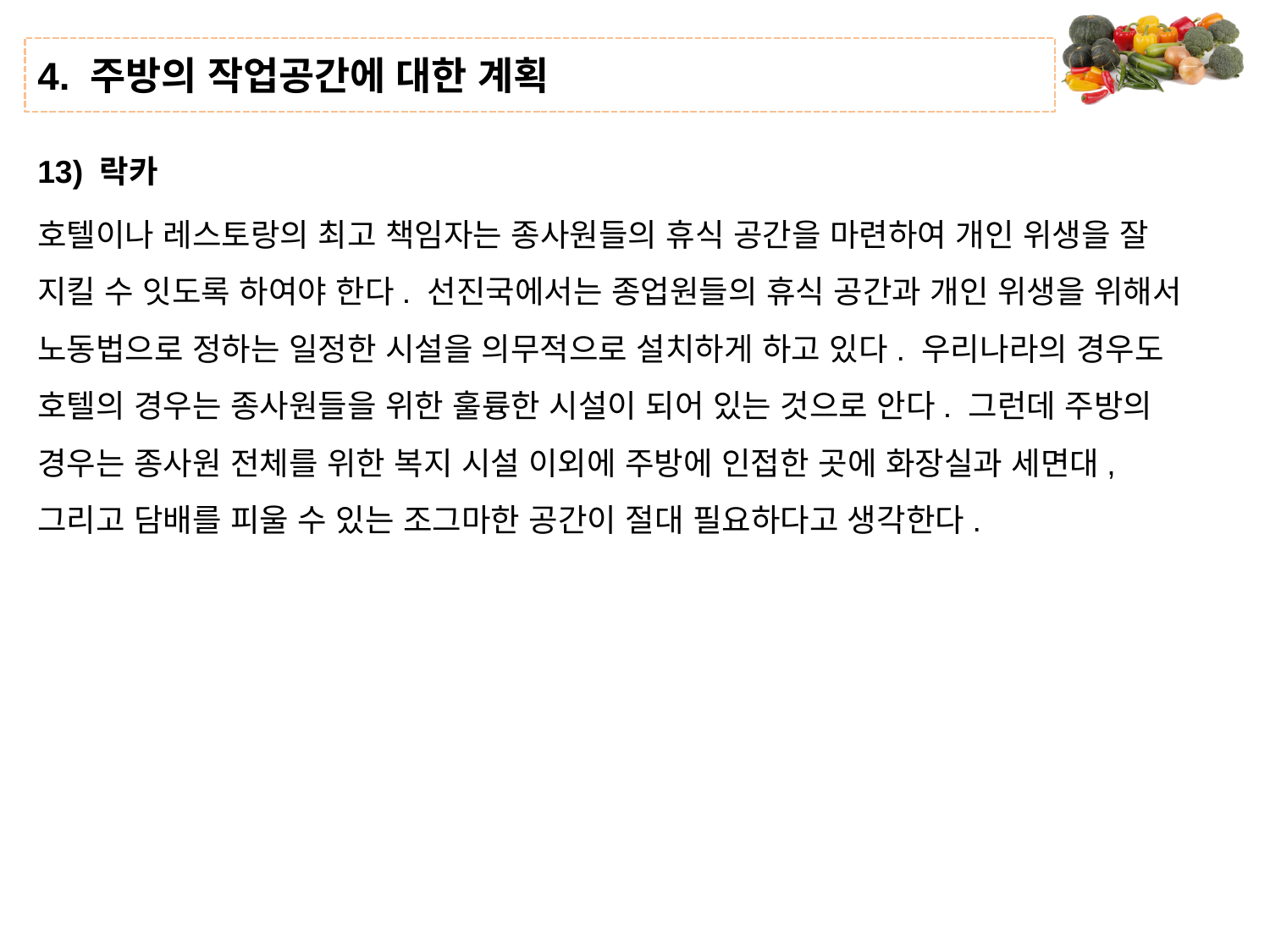

# 4. 주방의 작업공간에 대한 계획
13) 락카
호텔이나 레스토랑의 최고 책임자는 종사원들의 휴식 공간을 마련하여 개인 위생을 잘 지킬 수 잇도록 하여야 한다. 선진국에서는 종업원들의 휴식 공간과 개인 위생을 위해서 노동법으로 정하는 일정한 시설을 의무적으로 설치하게 하고 있다. 우리나라의 경우도 호텔의 경우는 종사원들을 위한 훌륭한 시설이 되어 있는 것으로 안다. 그런데 주방의 경우는 종사원 전체를 위한 복지 시설 이외에 주방에 인접한 곳에 화장실과 세면대, 그리고 담배를 피울 수 있는 조그마한 공간이 절대 필요하다고 생각한다.